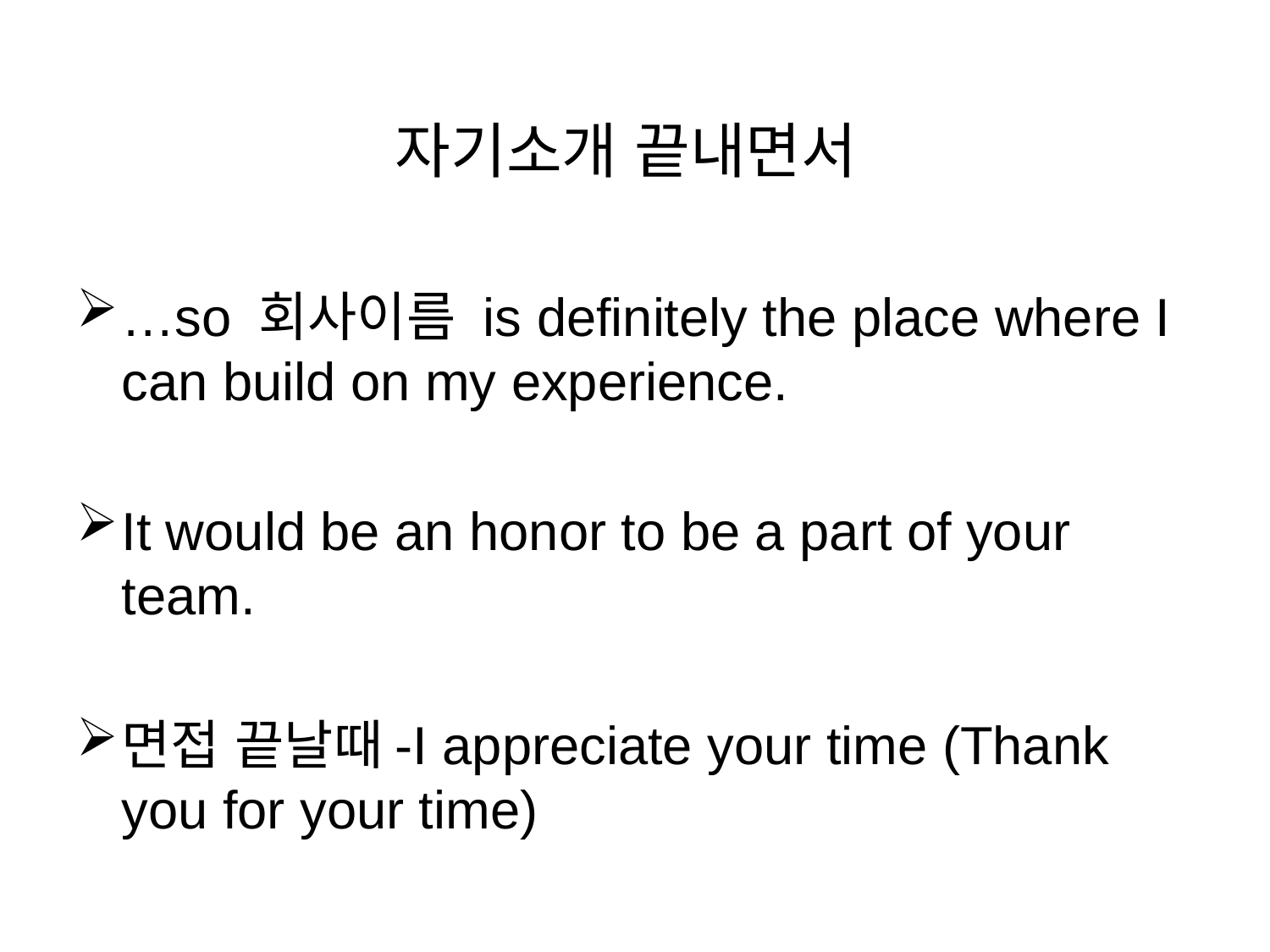

# 자기소개 끝내면서
…so 회사이름 is definitely the place where I can build on my experience.

It would be an honor to be a part of your team.

면접 끝날때-I appreciate your time (Thank you for your time)